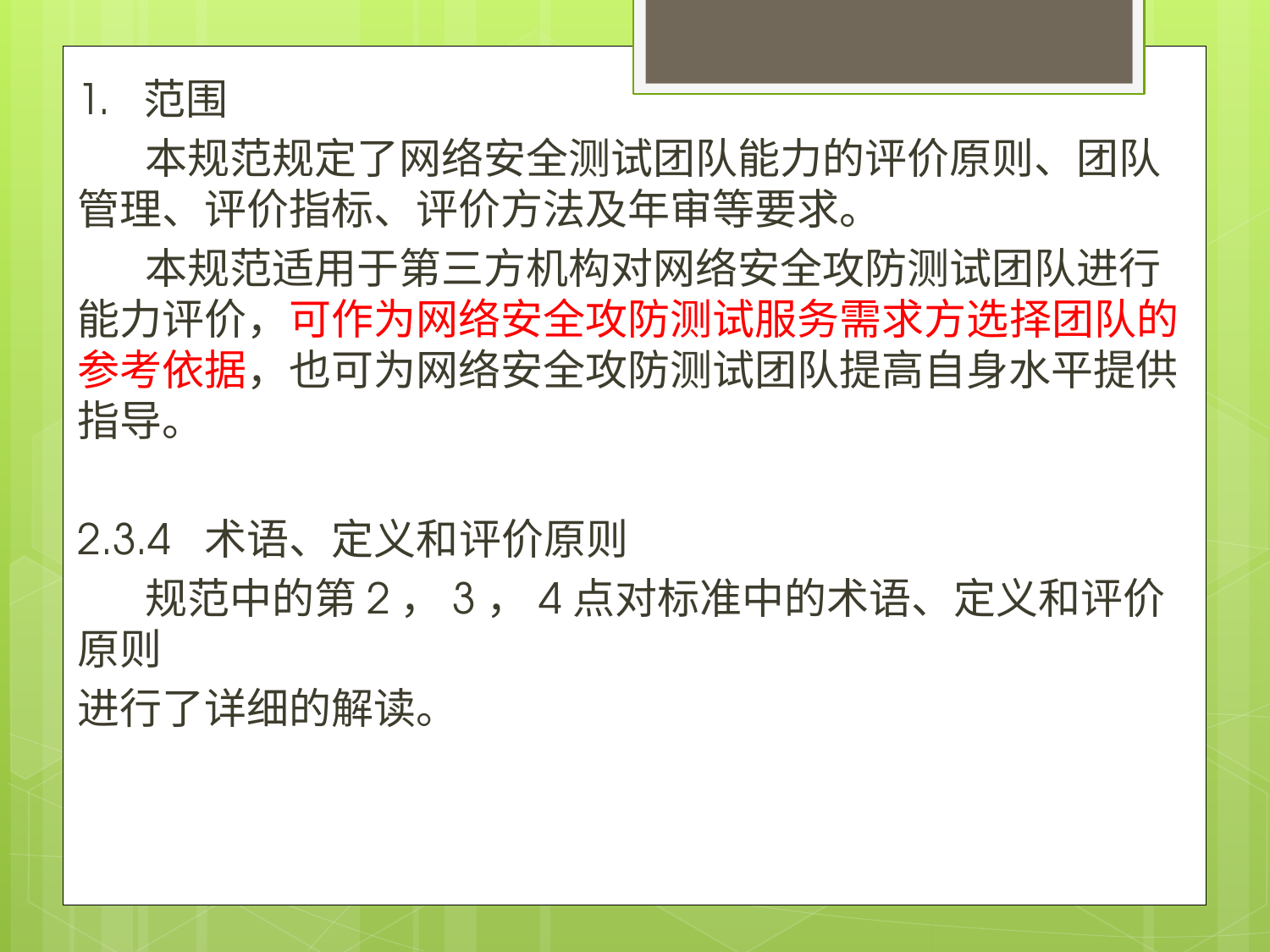

1.  范围
      本规范规定了网络安全测试团队能力的评价原则、团队管理、评价指标、评价方法及年审等要求。
      本规范适用于第三方机构对网络安全攻防测试团队进行能力评价，可作为网络安全攻防测试服务需求方选择团队的参考依据，也可为网络安全攻防测试团队提高自身水平提供指导。

2.3.4  术语、定义和评价原则
      规范中的第2，3，4点对标准中的术语、定义和评价原则
进行了详细的解读。